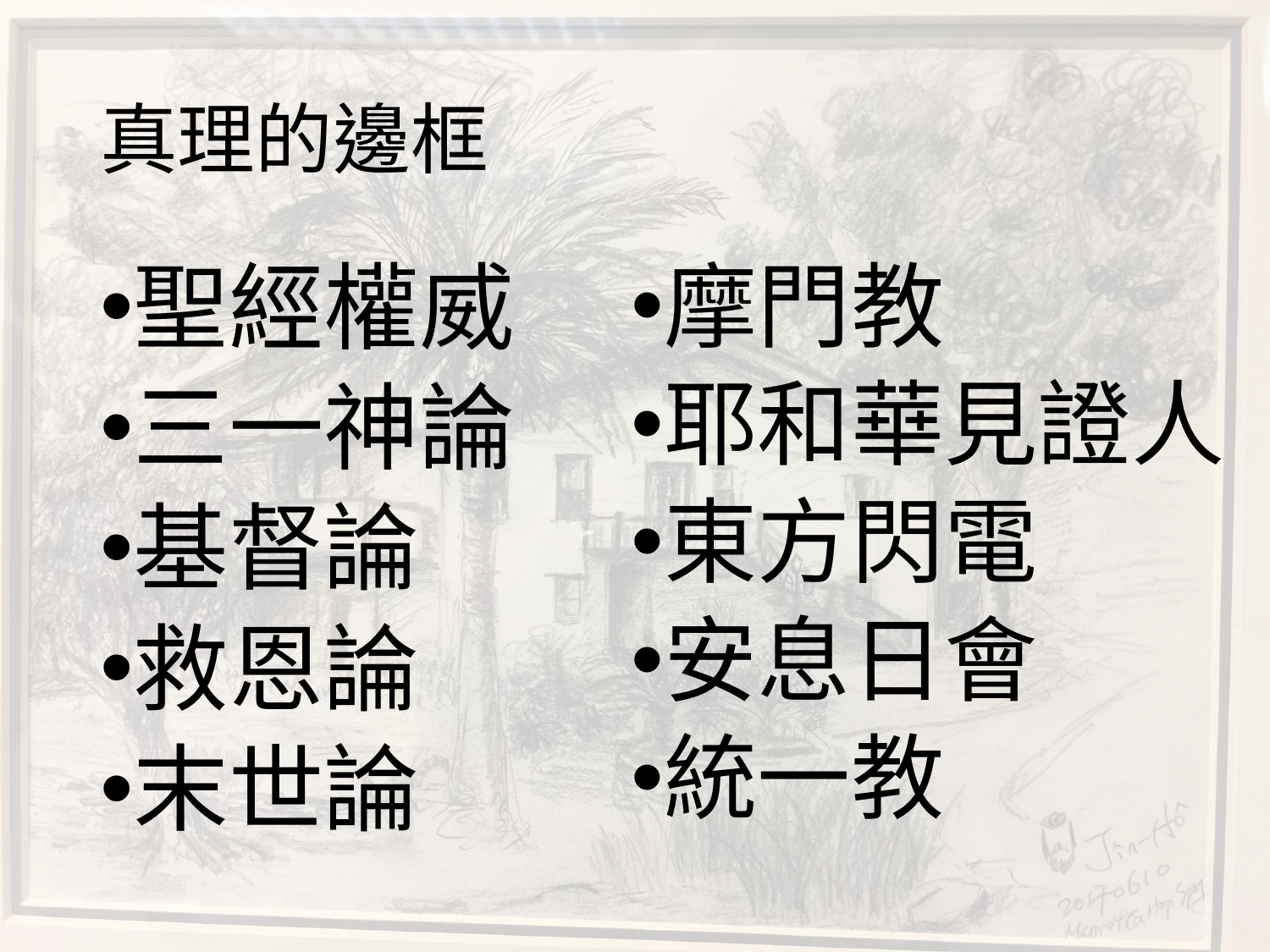

# 真理的邊框
聖經權威
三一神論
基督論
救恩論
末世論

摩門教
耶和華見證人
東方閃電
安息日會
統一教